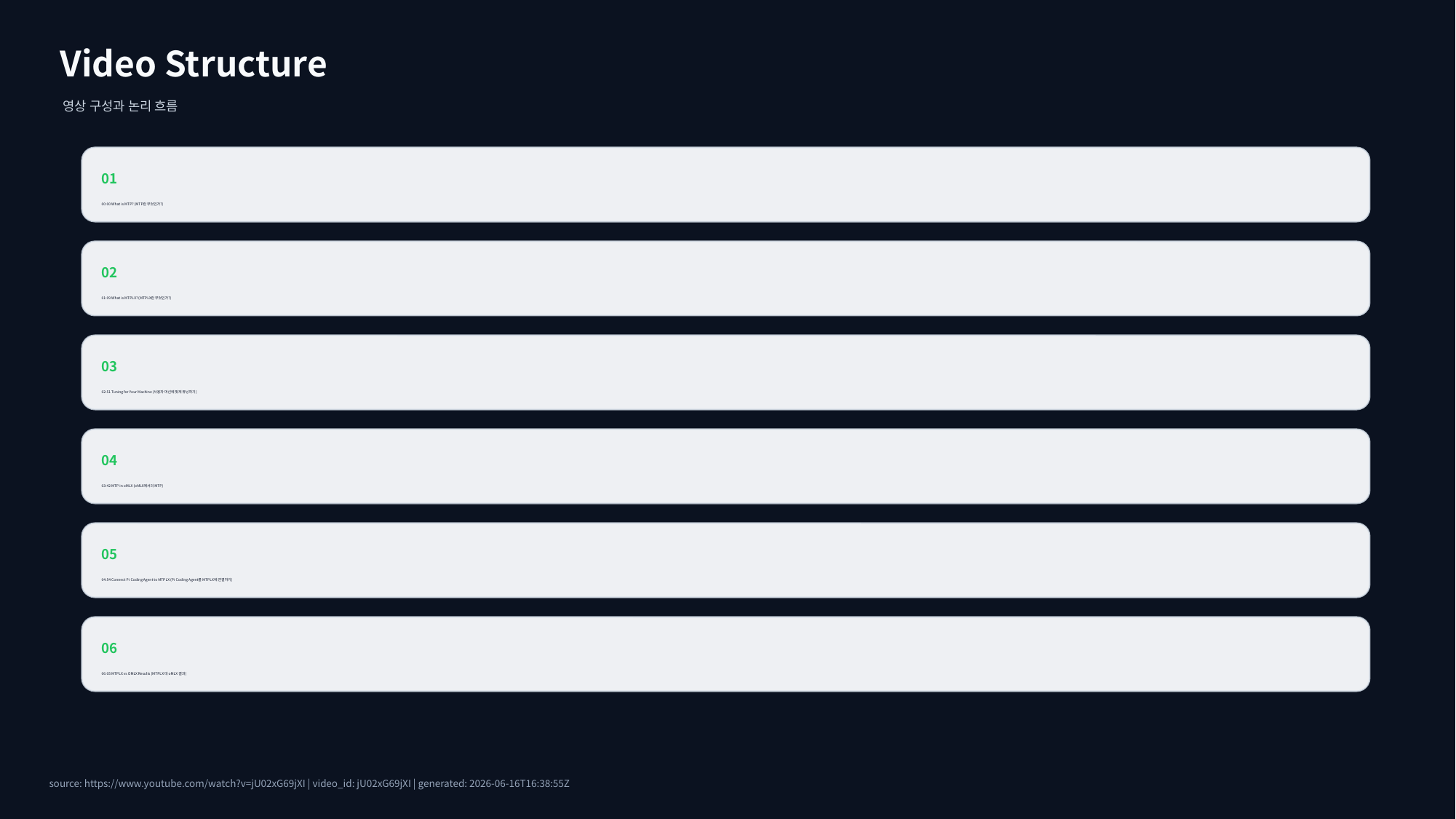

Video Structure
영상 구성과 논리 흐름

01
00:00 What is MTP? (MTP란 무엇인가?)

02
01:09 What is MTPLX? (MTPLX란 무엇인가?)

03
02:51 Tuning for Your Machine (사용자 머신에 맞게 튜닝하기)

04
03:42 MTP in oMLX (oMLX에서의 MTP)

05
04:54 Connect Pi Coding Agent to MTPLX (Pi Coding Agent를 MTPLX에 연결하기)

06
06:05 MTPLX vs OMLX Results (MTPLX 대 oMLX 결과)
source: https://www.youtube.com/watch?v=jU02xG69jXI | video_id: jU02xG69jXI | generated: 2026-06-16T16:38:55Z